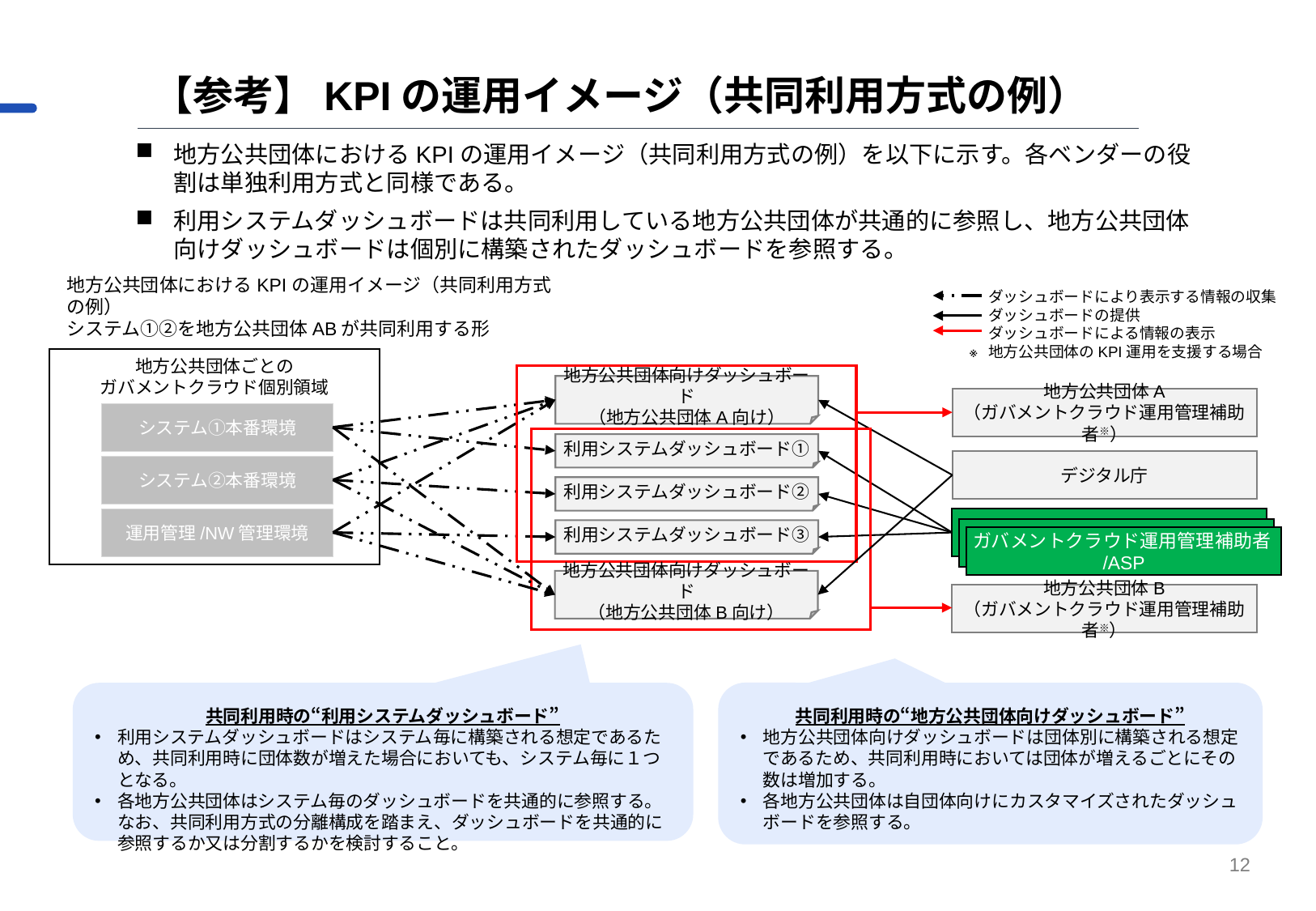

【参考】KPIの運用イメージ（共同利用方式の例）
地方公共団体におけるKPIの運用イメージ（共同利用方式の例）を以下に示す。各ベンダーの役割は単独利用方式と同様である。
利用システムダッシュボードは共同利用している地方公共団体が共通的に参照し、地方公共団体向けダッシュボードは個別に構築されたダッシュボードを参照する。
地方公共団体におけるKPIの運用イメージ（共同利用方式の例）
システム①②を地方公共団体ABが共同利用する形
ダッシュボードにより表示する情報の収集
ダッシュボードの提供
ダッシュボードによる情報の表示
地方公共団体のKPI運用を支援する場合
※
地方公共団体ごとの
ガバメントクラウド個別領域
システム①本番環境
システム②本番環境
運用管理/NW管理環境

地方公共団体向けダッシュボード
（地方公共団体A向け）
地方公共団体A
（ガバメントクラウド運用管理補助者※）

利用システムダッシュボード①
デジタル庁
利用システムダッシュボード②

利用システムダッシュボード③
ガバメントクラウド運用管理補助者/ASP
地方公共団体向けダッシュボード
（地方公共団体B向け）
地方公共団体B
（ガバメントクラウド運用管理補助者※）
共同利用時の“地方公共団体向けダッシュボード”
地方公共団体向けダッシュボードは団体別に構築される想定であるため、共同利用時においては団体が増えるごとにその数は増加する。
各地方公共団体は自団体向けにカスタマイズされたダッシュボードを参照する。
共同利用時の“利用システムダッシュボード”
利用システムダッシュボードはシステム毎に構築される想定であるため、共同利用時に団体数が増えた場合においても、システム毎に１つとなる。
各地方公共団体はシステム毎のダッシュボードを共通的に参照する。
なお、共同利用方式の分離構成を踏まえ、ダッシュボードを共通的に参照するか又は分割するかを検討すること。
12